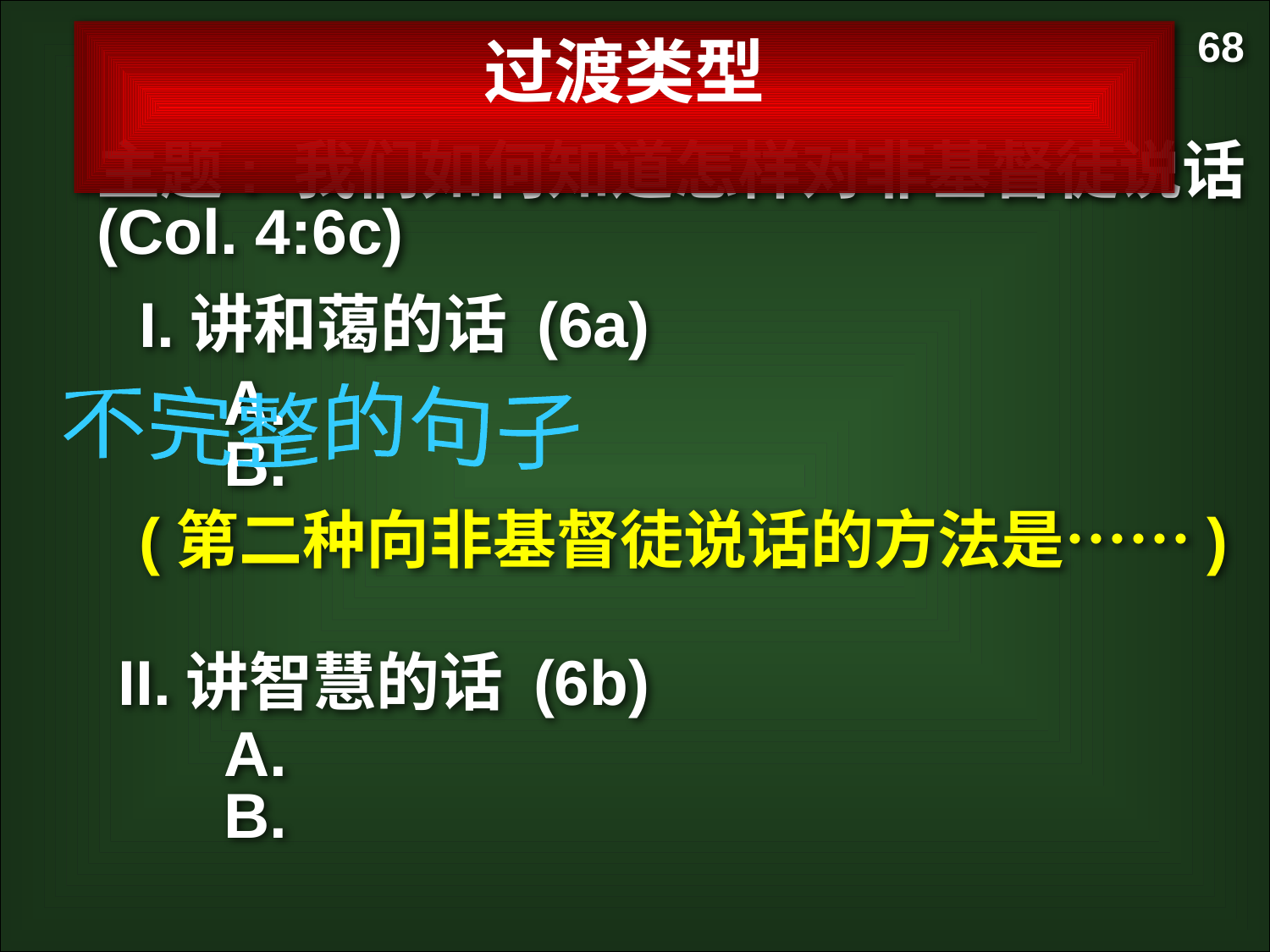

68
过渡类型
主题: 我们如何知道怎样对非基督徒说话 (Col. 4:6c)
I.讲和蔼的话 (6a)
A.
B.
不完整的句子
(第二种向非基督徒说话的方法是……)
II.讲智慧的话 (6b)
A.
B.